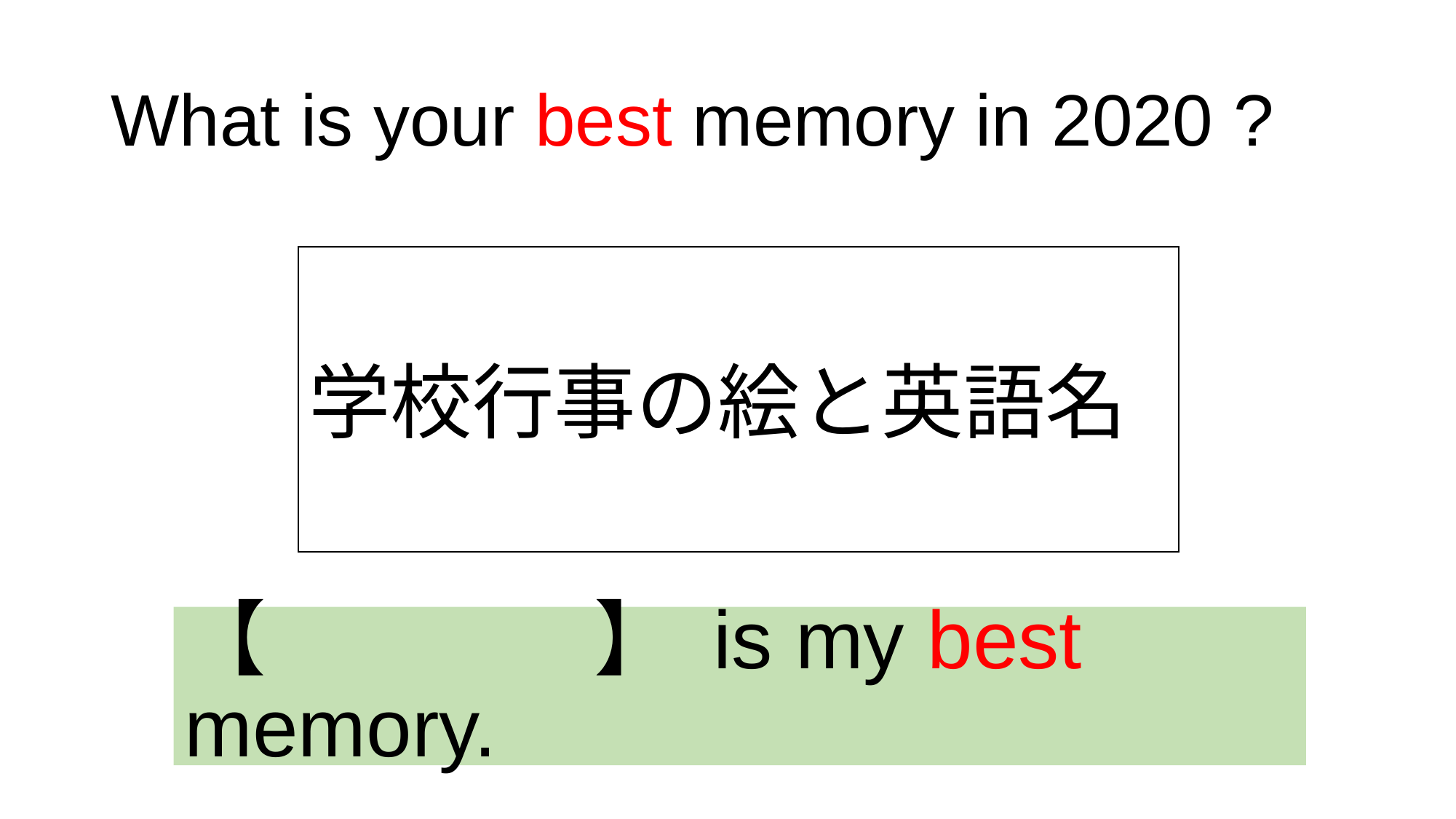

# What is your best memory in 2020 ?

学校行事の絵と英語名

【　　　　】 is my best memory.